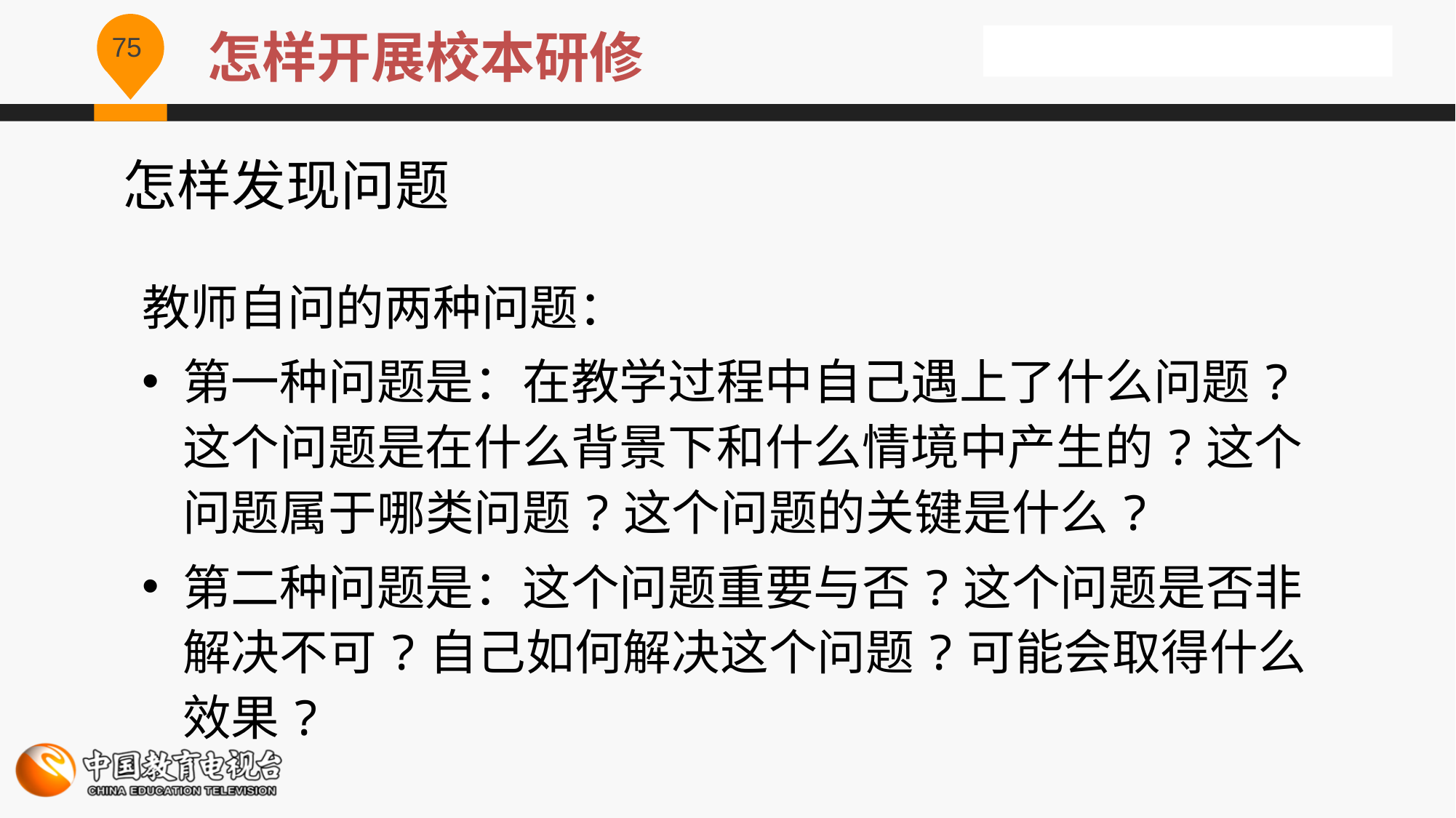

怎样开展校本研修
# 怎样发现问题
教师自问的两种问题：
第一种问题是：在教学过程中自己遇上了什么问题?这个问题是在什么背景下和什么情境中产生的?这个问题属于哪类问题?这个问题的关键是什么?
第二种问题是：这个问题重要与否?这个问题是否非解决不可?自己如何解决这个问题?可能会取得什么效果?